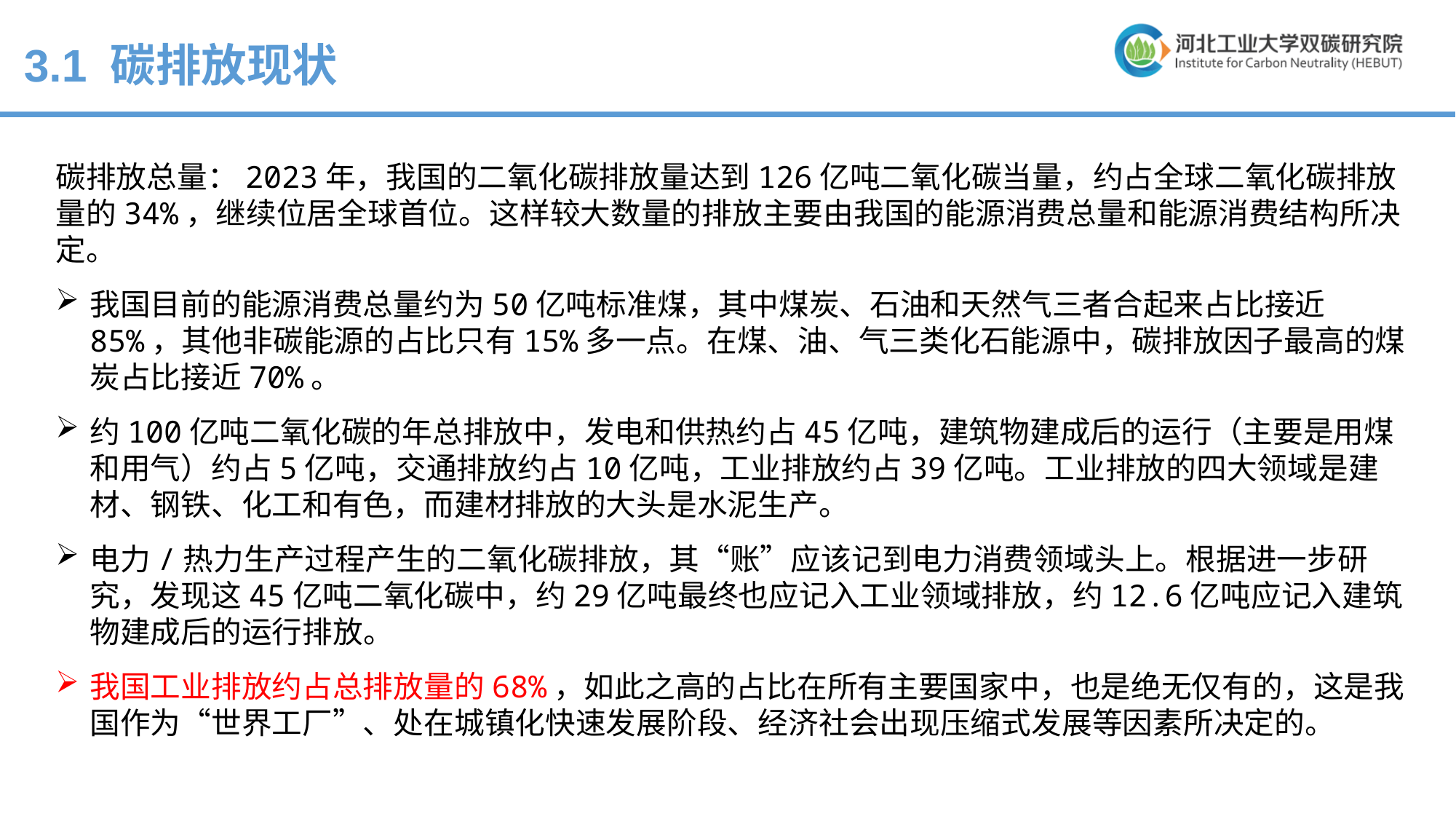

3.1 碳排放现状

碳排放总量：2023年，我国的二氧化碳排放量达到126亿吨二氧化碳当量，约占全球二氧化碳排放量的34%，继续位居全球首位。这样较大数量的排放主要由我国的能源消费总量和能源消费结构所决定。
我国目前的能源消费总量约为50亿吨标准煤，其中煤炭、石油和天然气三者合起来占比接近85%，其他非碳能源的占比只有15%多一点。在煤、油、气三类化石能源中，碳排放因子最高的煤炭占比接近70%。
约100亿吨二氧化碳的年总排放中，发电和供热约占45亿吨，建筑物建成后的运行（主要是用煤和用气）约占5亿吨，交通排放约占10亿吨，工业排放约占39亿吨。工业排放的四大领域是建材、钢铁、化工和有色，而建材排放的大头是水泥生产。
电力/热力生产过程产生的二氧化碳排放，其“账”应该记到电力消费领域头上。根据进一步研究，发现这45亿吨二氧化碳中，约29亿吨最终也应记入工业领域排放，约12.6亿吨应记入建筑物建成后的运行排放。
我国工业排放约占总排放量的68%，如此之高的占比在所有主要国家中，也是绝无仅有的，这是我国作为“世界工厂”、处在城镇化快速发展阶段、经济社会出现压缩式发展等因素所决定的。